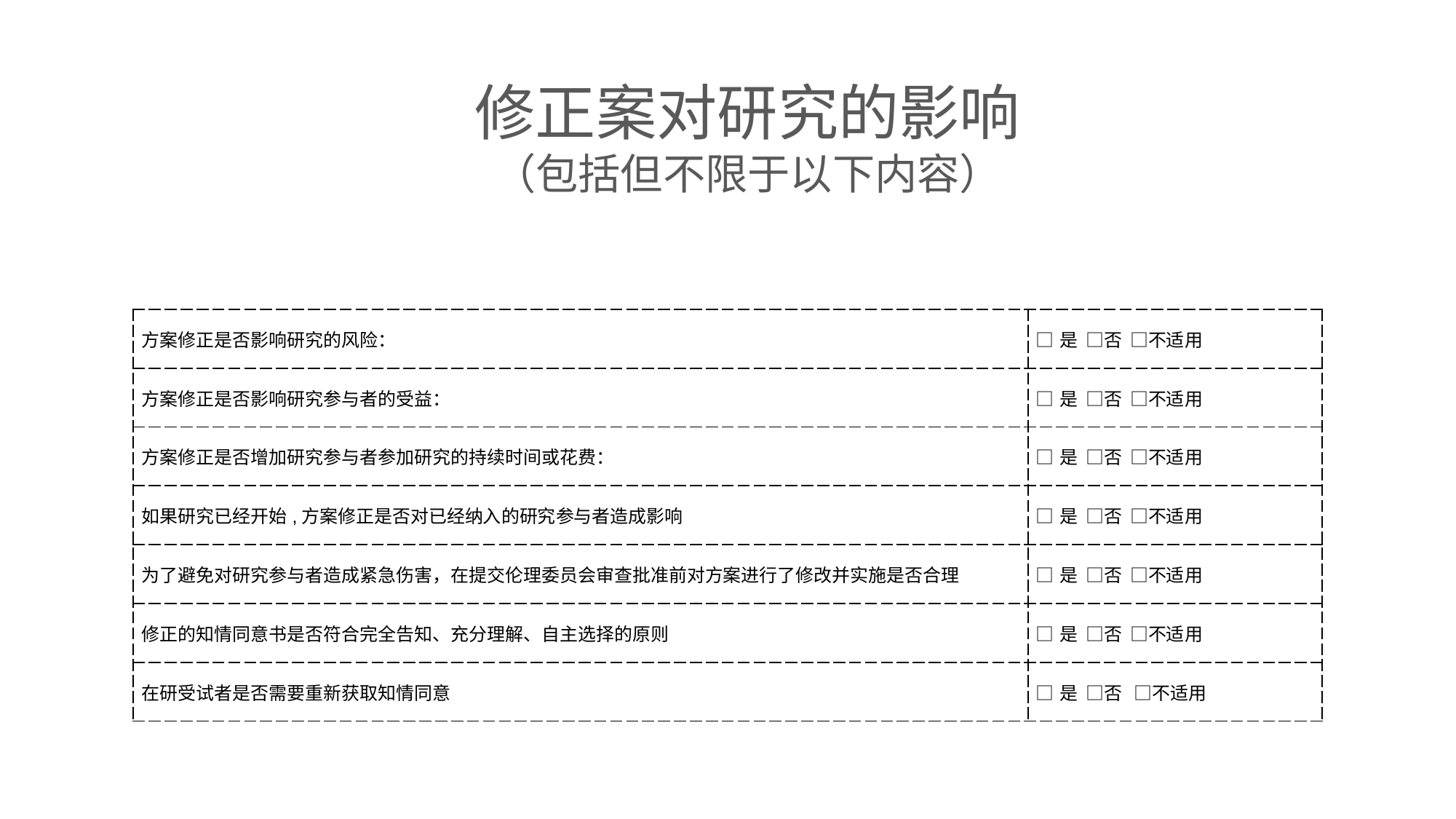

修正案对研究的影响
（包括但不限于以下内容）
| 方案修正是否影响研究的风险： | □是 □否 □不适用 |
| --- | --- |
| 方案修正是否影响研究参与者的受益： | □是 □否 □不适用 |
| 方案修正是否增加研究参与者参加研究的持续时间或花费： | □是 □否 □不适用 |
| 如果研究已经开始,方案修正是否对已经纳入的研究参与者造成影响 | □是 □否 □不适用 |
| 为了避免对研究参与者造成紧急伤害，在提交伦理委员会审查批准前对方案进行了修改并实施是否合理 | □是 □否 □不适用 |
| 修正的知情同意书是否符合完全告知、充分理解、自主选择的原则 | □是 □否 □不适用 |
| 在研受试者是否需要重新获取知情同意 | □是 □否 □不适用 |